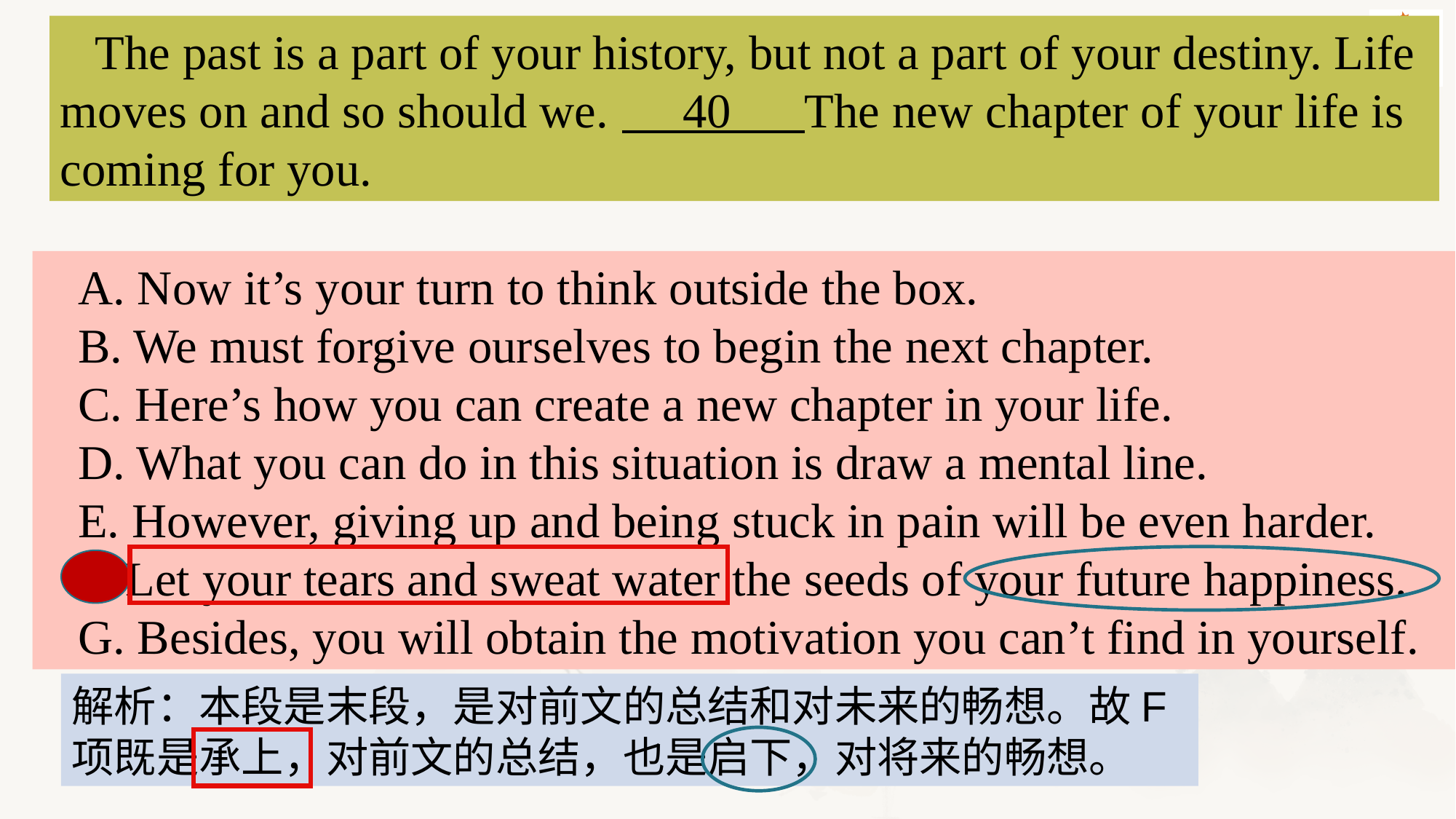

The past is a part of your history, but not a part of your destiny. Life moves on and so should we.      40      The new chapter of your life is coming for you.
A. Now it’s your turn to think outside the box.
B. We must forgive ourselves to begin the next chapter.
C. Here’s how you can create a new chapter in your life.
D. What you can do in this situation is draw a mental line.
E. However, giving up and being stuck in pain will be even harder.
F. Let your tears and sweat water the seeds of your future happiness.
G. Besides, you will obtain the motivation you can’t find in yourself.

解析：本段是末段，是对前文的总结和对未来的畅想。故F项既是承上，对前文的总结，也是启下，对将来的畅想。